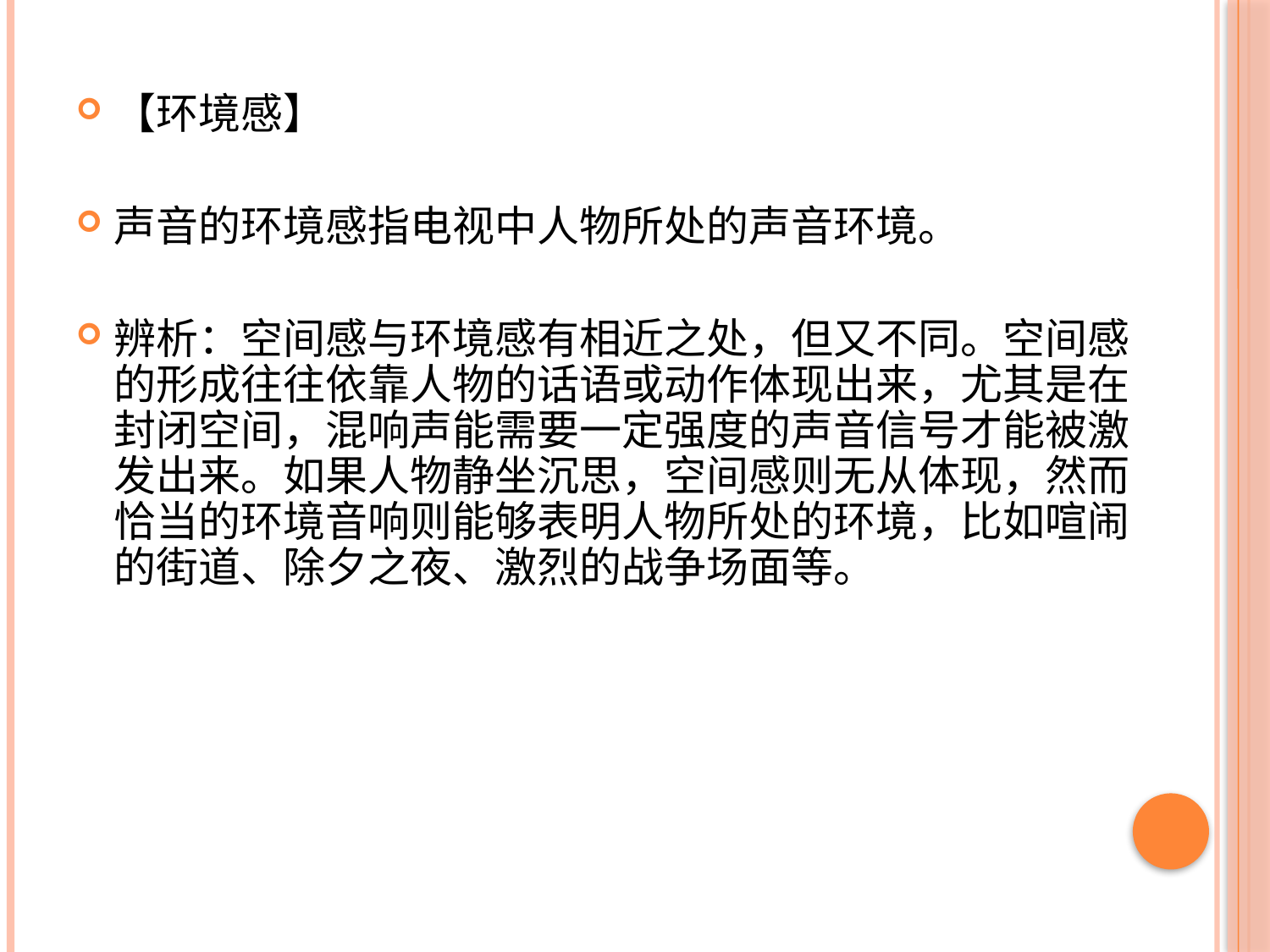

#
【环境感】

声音的环境感指电视中人物所处的声音环境。

辨析：空间感与环境感有相近之处，但又不同。空间感的形成往往依靠人物的话语或动作体现出来，尤其是在封闭空间，混响声能需要一定强度的声音信号才能被激发出来。如果人物静坐沉思，空间感则无从体现，然而恰当的环境音响则能够表明人物所处的环境，比如喧闹的街道、除夕之夜、激烈的战争场面等。